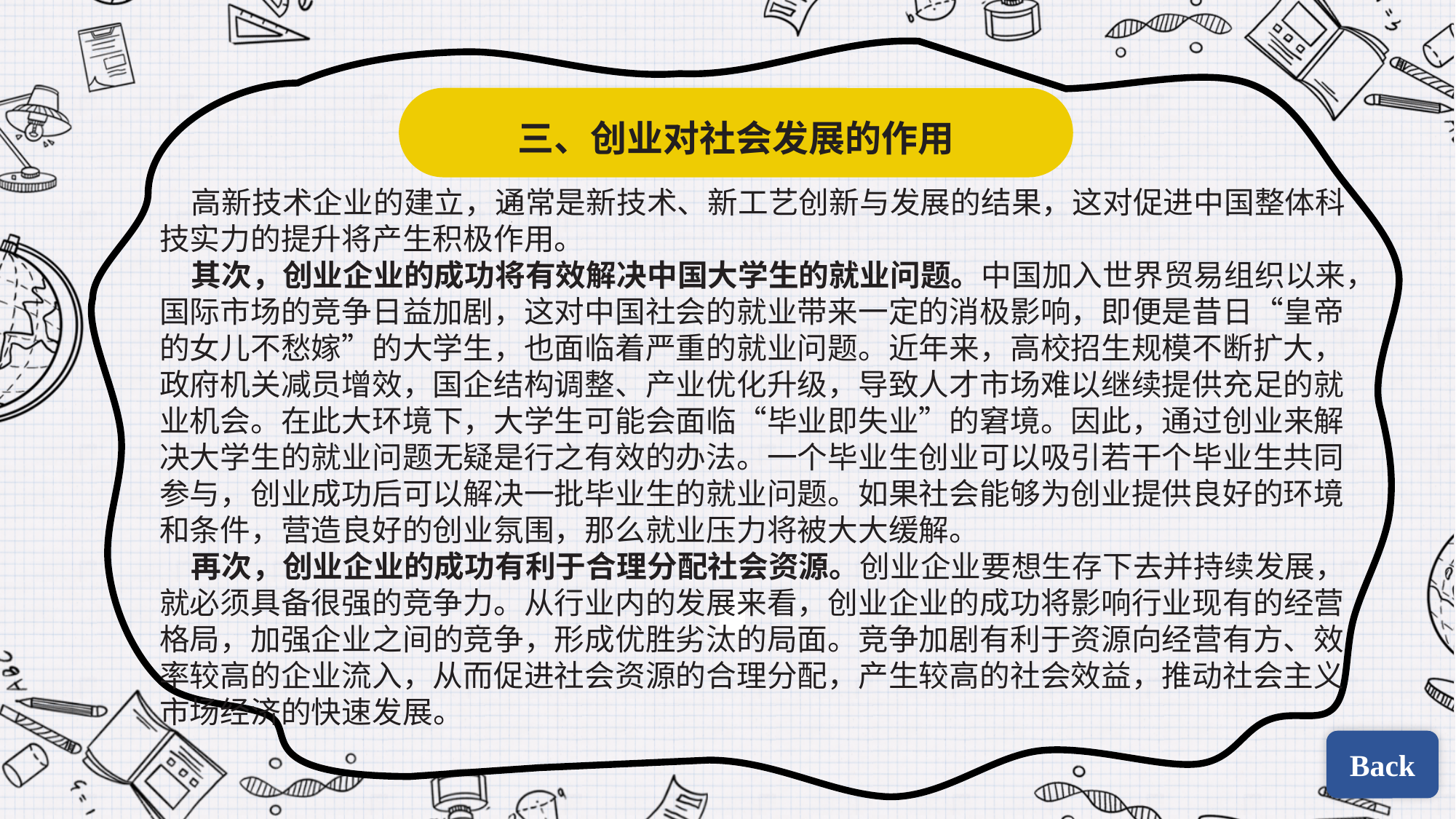

三、创业对社会发展的作用
高新技术企业的建立，通常是新技术、新工艺创新与发展的结果，这对促进中国整体科技实力的提升将产生积极作用。
其次，创业企业的成功将有效解决中国大学生的就业问题。中国加入世界贸易组织以来，国际市场的竞争日益加剧，这对中国社会的就业带来一定的消极影响，即便是昔日“皇帝的女儿不愁嫁”的大学生，也面临着严重的就业问题。近年来，高校招生规模不断扩大，政府机关减员增效，国企结构调整、产业优化升级，导致人才市场难以继续提供充足的就业机会。在此大环境下，大学生可能会面临“毕业即失业”的窘境。因此，通过创业来解决大学生的就业问题无疑是行之有效的办法。一个毕业生创业可以吸引若干个毕业生共同参与，创业成功后可以解决一批毕业生的就业问题。如果社会能够为创业提供良好的环境和条件，营造良好的创业氛围，那么就业压力将被大大缓解。
再次，创业企业的成功有利于合理分配社会资源。创业企业要想生存下去并持续发展，就必须具备很强的竞争力。从行业内的发展来看，创业企业的成功将影响行业现有的经营格局，加强企业之间的竞争，形成优胜劣汰的局面。竞争加剧有利于资源向经营有方、效率较高的企业流入，从而促进社会资源的合理分配，产生较高的社会效益，推动社会主义市场经济的快速发展。
|  |  |
| --- | --- |
|  |  |

Back